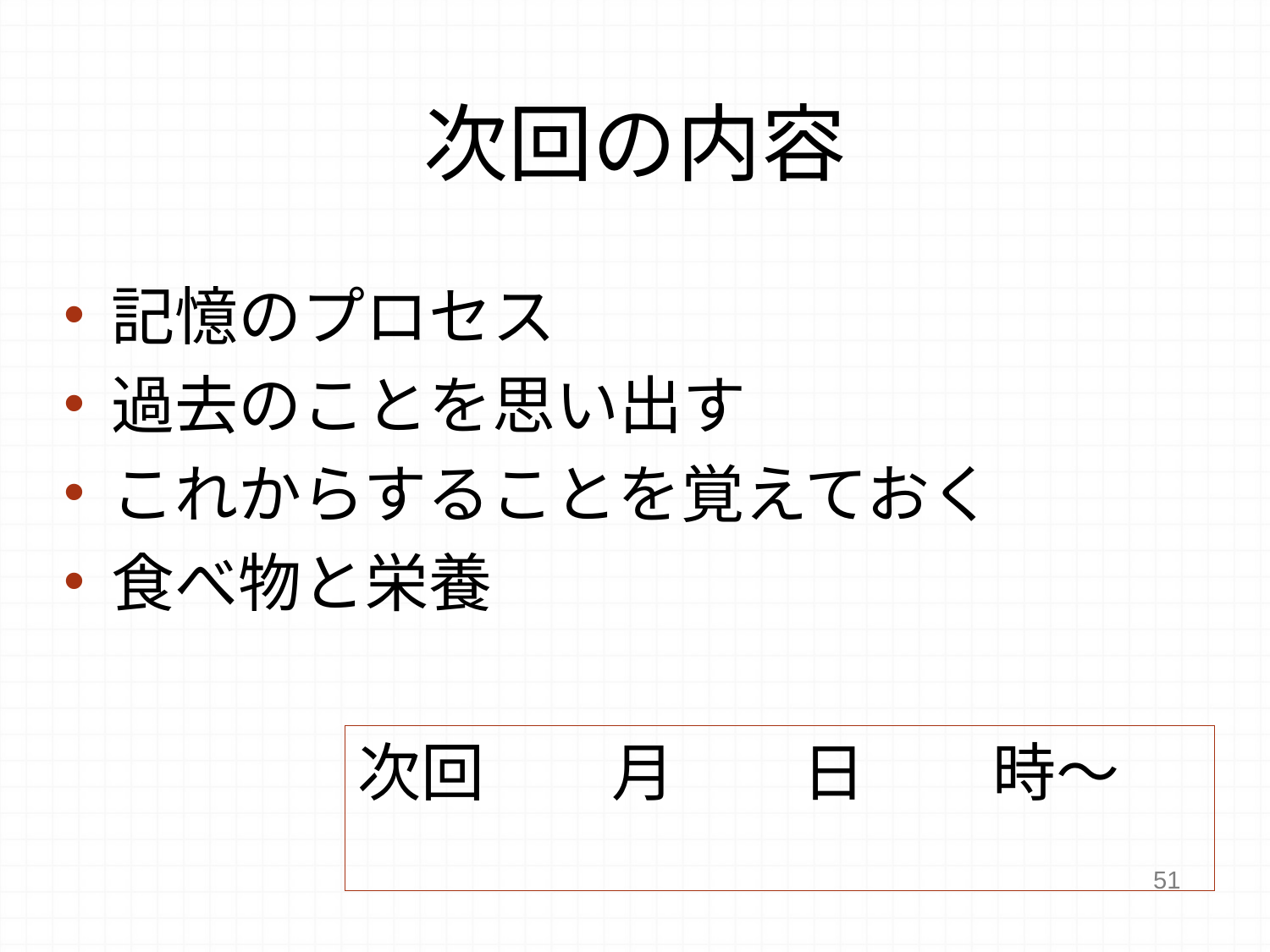

# 次回の内容
記憶のプロセス
過去のことを思い出す
これからすることを覚えておく
食べ物と栄養
次回　　月　　日　　時～
51